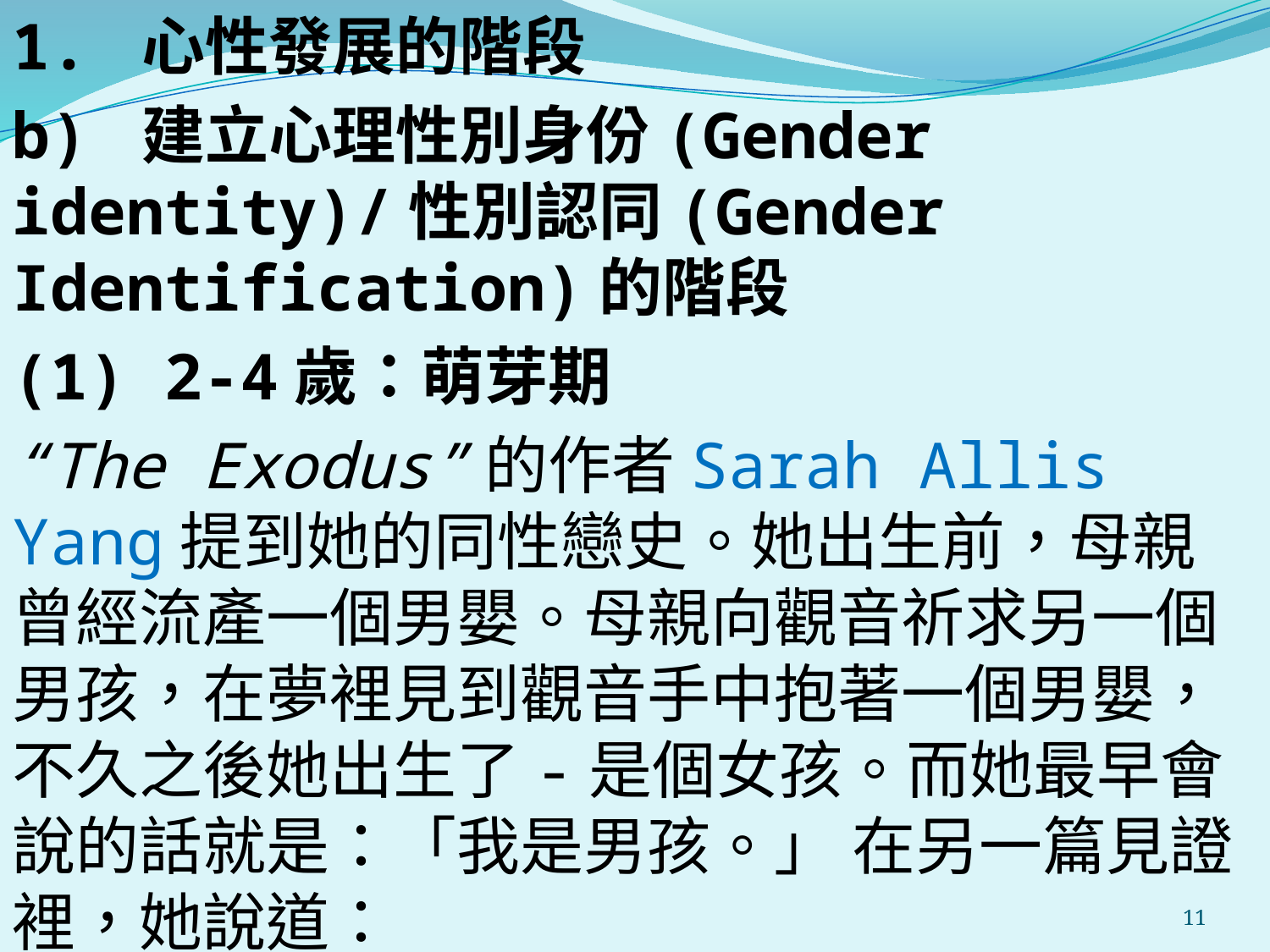

1. 心性發展的階段
b) 建立心理性別身份(Gender identity)/性別認同(Gender Identification)的階段
(1) 2-4歲：萌芽期
“The Exodus”的作者Sarah Allis Yang提到她的同性戀史。她出生前，母親曾經流產一個男嬰。母親向觀音祈求另一個男孩，在夢裡見到觀音手中抱著一個男嬰，不久之後她出生了-是個女孩。而她最早會說的話就是：「我是男孩。」 在另一篇見證裡，她說道：
#

11